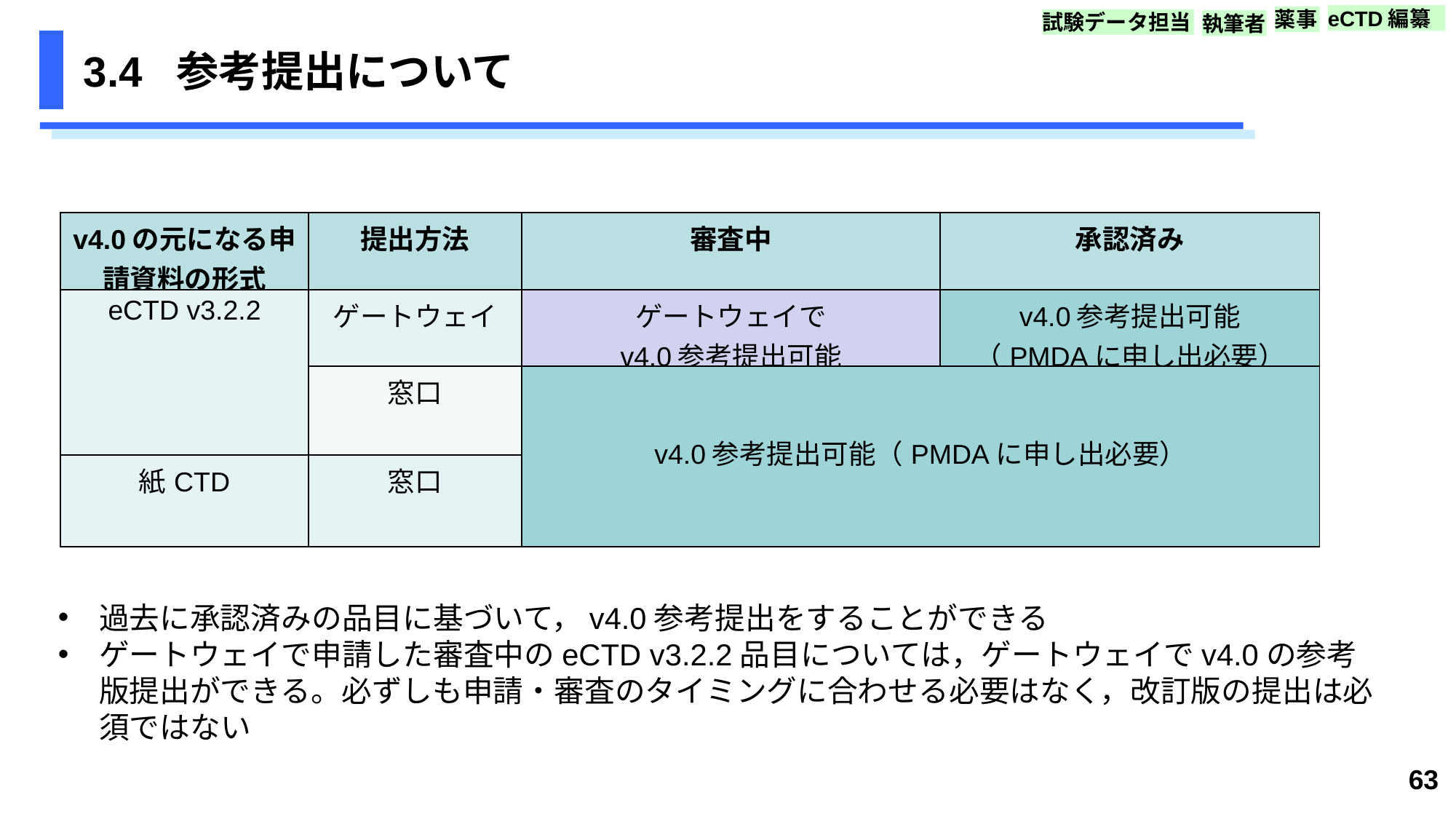

eCTD編纂
薬事
試験データ担当
執筆者
# 3.4  参考提出について
| v4.0の元になる申請資料の形式 | 提出方法 | 審査中 | 承認済み |
| --- | --- | --- | --- |
| eCTD v3.2.2 | ゲートウェイ | ゲートウェイで v4.0参考提出可能 | v4.0参考提出可能 （PMDAに申し出必要） |
|  | 窓口 | v4.0参考提出可能（PMDAに申し出必要） |  |
| 紙CTD | 窓口 |  |  |
過去に承認済みの品目に基づいて，v4.0参考提出をすることができる
ゲートウェイで申請した審査中のeCTD v3.2.2品目については，ゲートウェイでv4.0の参考版提出ができる。必ずしも申請・審査のタイミングに合わせる必要はなく，改訂版の提出は必須ではない

63